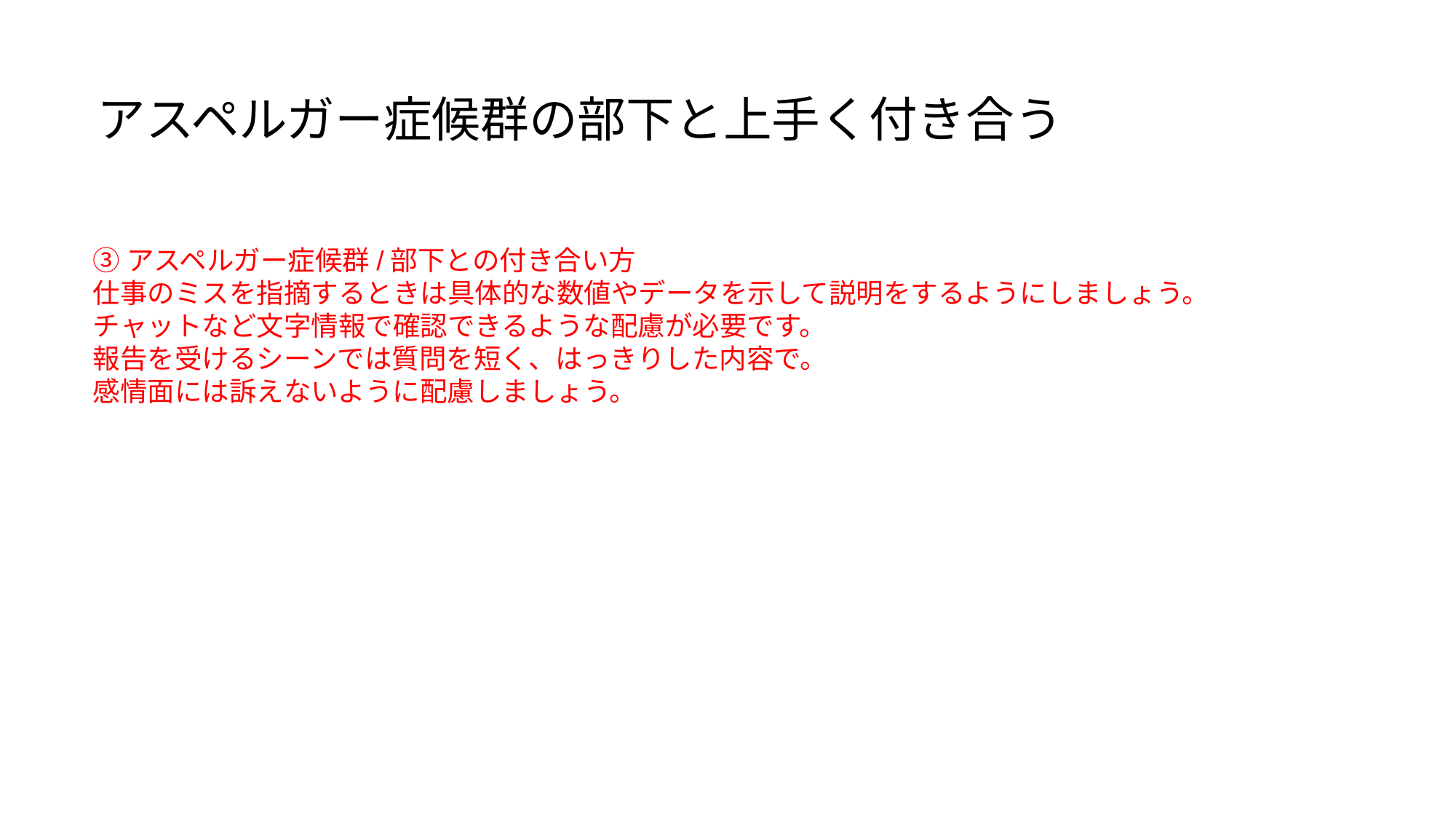

アスペルガー症候群の部下と上手く付き合う

③アスペルガー症候群/部下との付き合い方
仕事のミスを指摘するときは具体的な数値やデータを示して説明をするようにしましょう。
チャットなど文字情報で確認できるような配慮が必要です。
報告を受けるシーンでは質問を短く、はっきりした内容で。
感情面には訴えないように配慮しましょう。